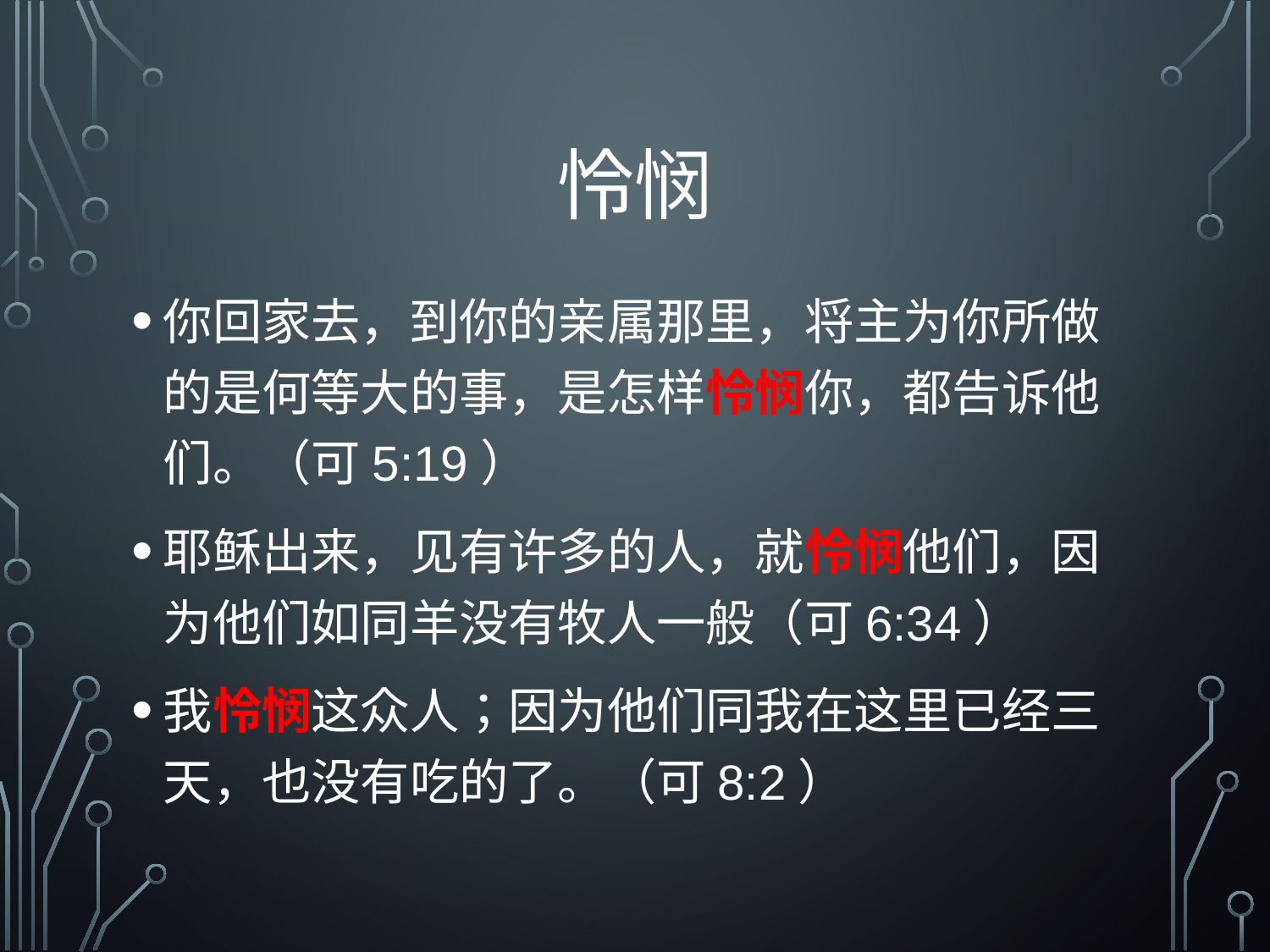

# 怜悯
你回家去，到你的亲属那里，将主为你所做的是何等大的事，是怎样怜悯你，都告诉他们。（可5:19）
耶稣出来，见有许多的人，就怜悯他们，因为他们如同羊没有牧人一般（可6:34）
我怜悯这众人；因为他们同我在这里已经三天，也没有吃的了。（可8:2）